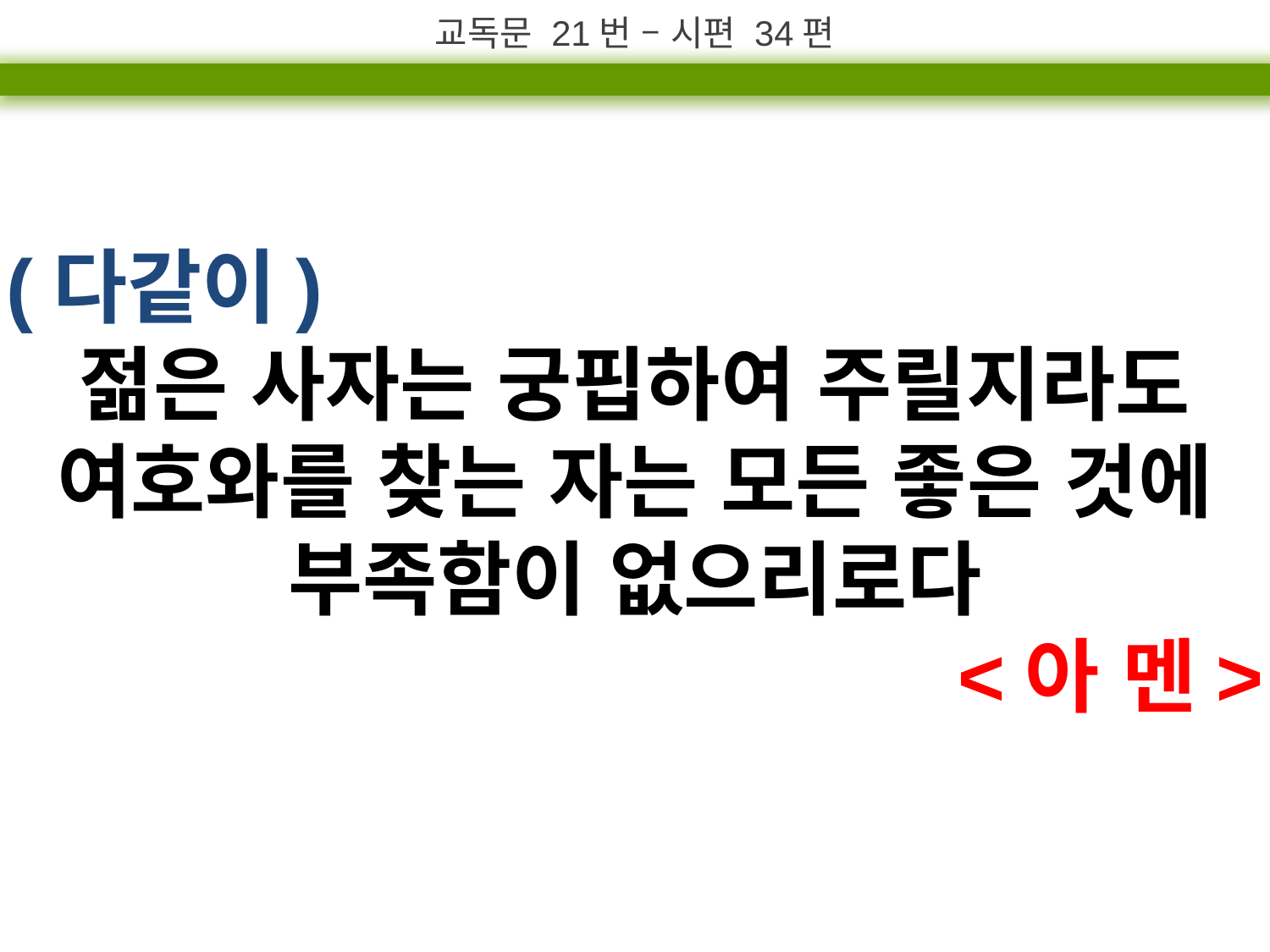

교독문 21번 – 시편 34편

(다같이)
젊은 사자는 궁핍하여 주릴지라도 여호와를 찾는 자는 모든 좋은 것에 부족함이 없으리로다
<아 멘>